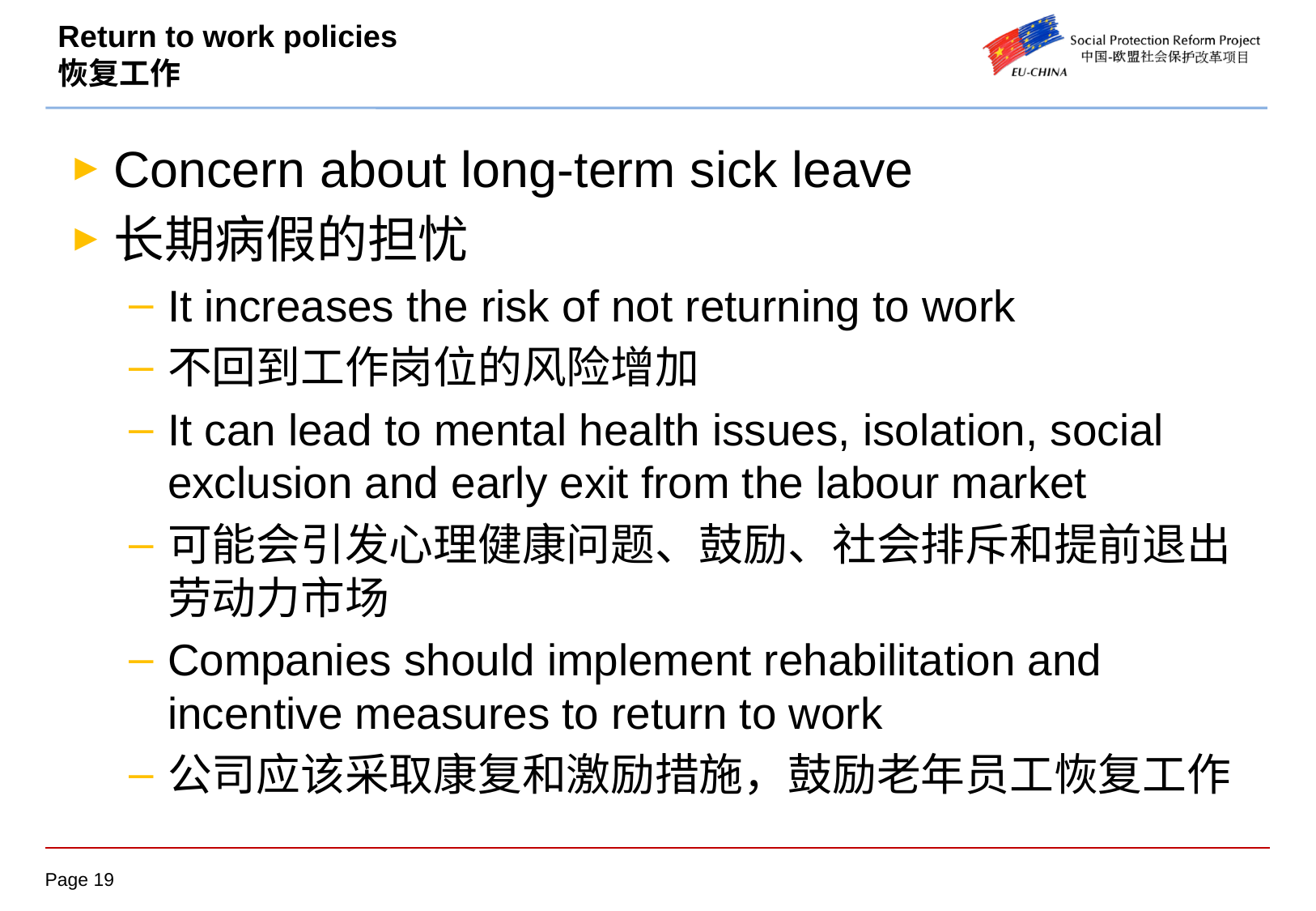

# Return to work policies 恢复工作
Concern about long-term sick leave
长期病假的担忧
It increases the risk of not returning to work
不回到工作岗位的风险增加
It can lead to mental health issues, isolation, social exclusion and early exit from the labour market
可能会引发心理健康问题、鼓励、社会排斥和提前退出劳动力市场
Companies should implement rehabilitation and incentive measures to return to work
公司应该采取康复和激励措施，鼓励老年员工恢复工作